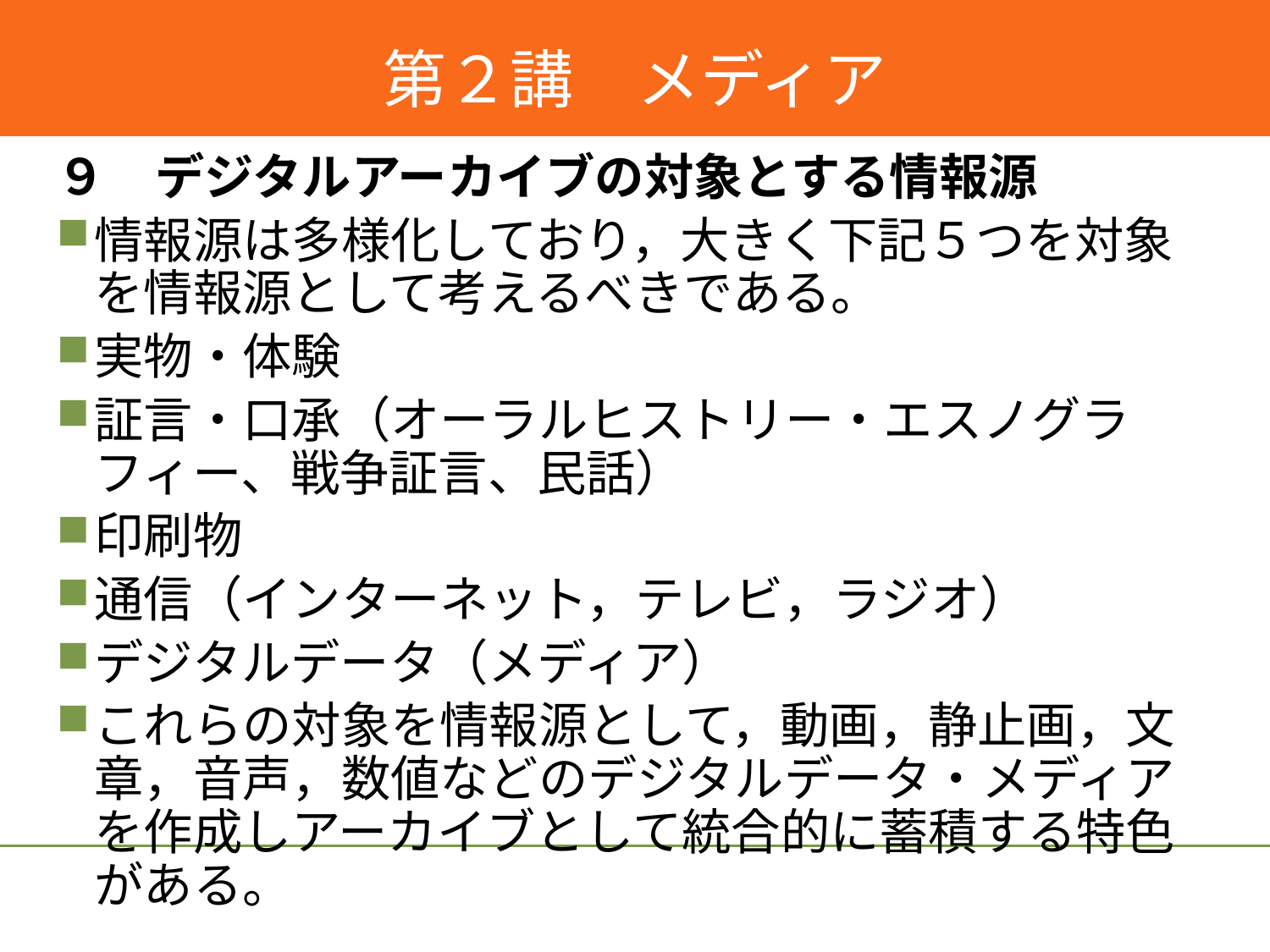

#
第２講　メディア
９　デジタルアーカイブの対象とする情報源
情報源は多様化しており，大きく下記５つを対象を情報源として考えるべきである。
実物・体験
証言・口承（オーラルヒストリー・エスノグラフィー、戦争証言、民話）
印刷物
通信（インターネット，テレビ，ラジオ）
デジタルデータ（メディア）
これらの対象を情報源として，動画，静止画，文章，音声，数値などのデジタルデータ・メディアを作成しアーカイブとして統合的に蓄積する特色がある。